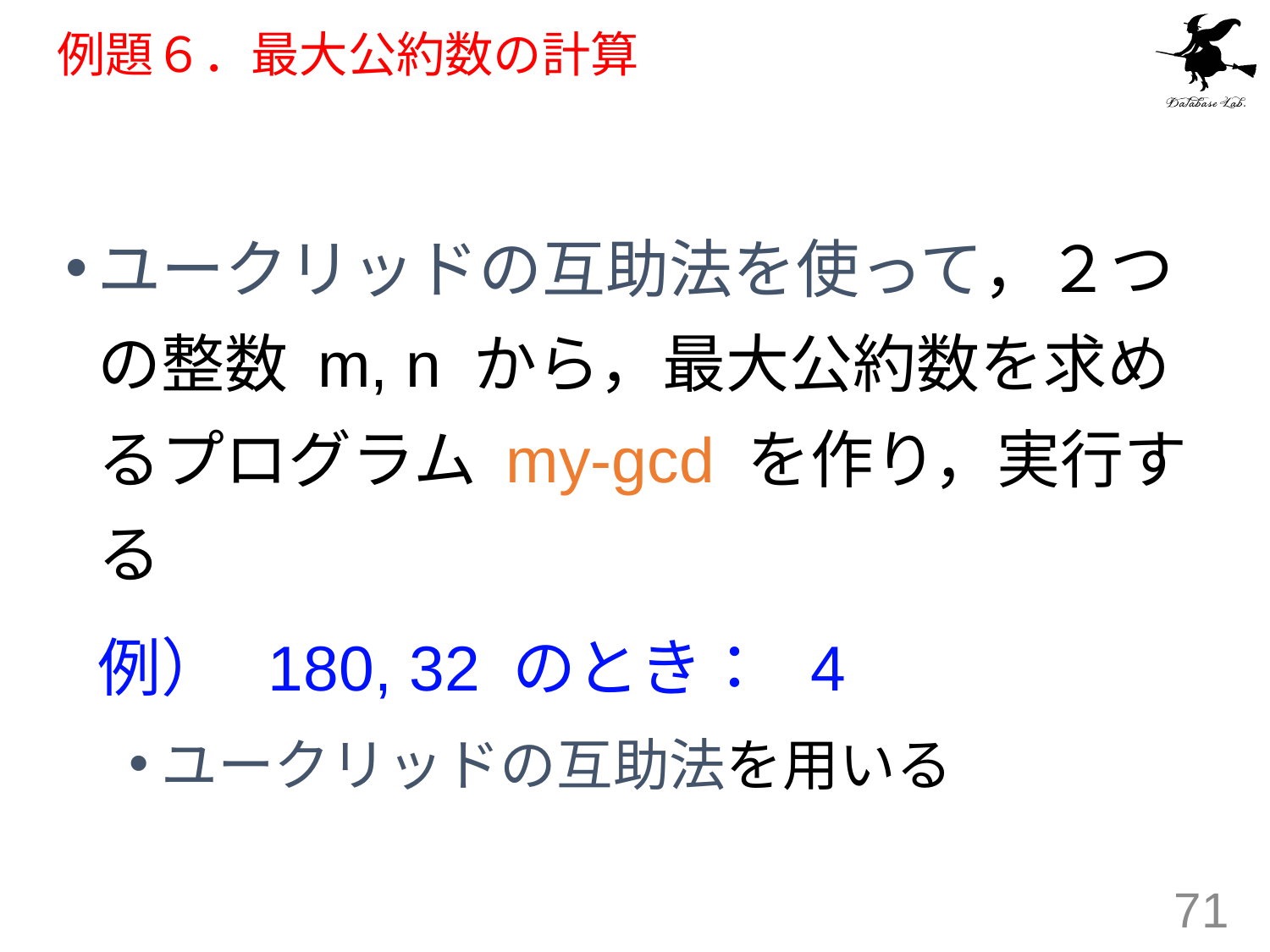

# 例題６．最大公約数の計算
ユークリッドの互助法を使って，２つの整数 m, n から，最大公約数を求めるプログラム my-gcd を作り，実行する
 	例）  180, 32 のとき：  4
ユークリッドの互助法を用いる

71